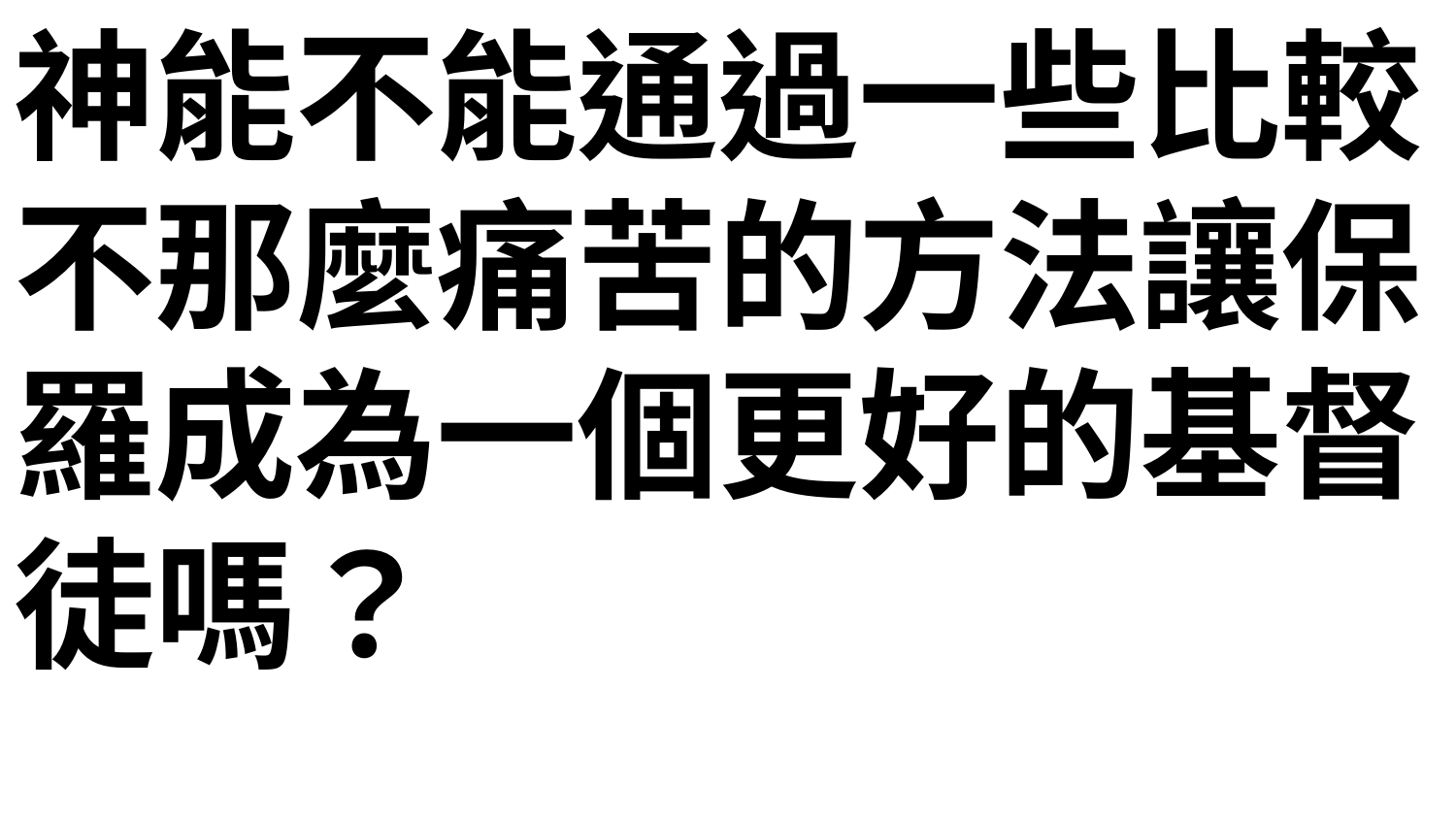

神能不能通過一些比較不那麼痛苦的方法讓保羅成為一個更好的基督徒嗎？